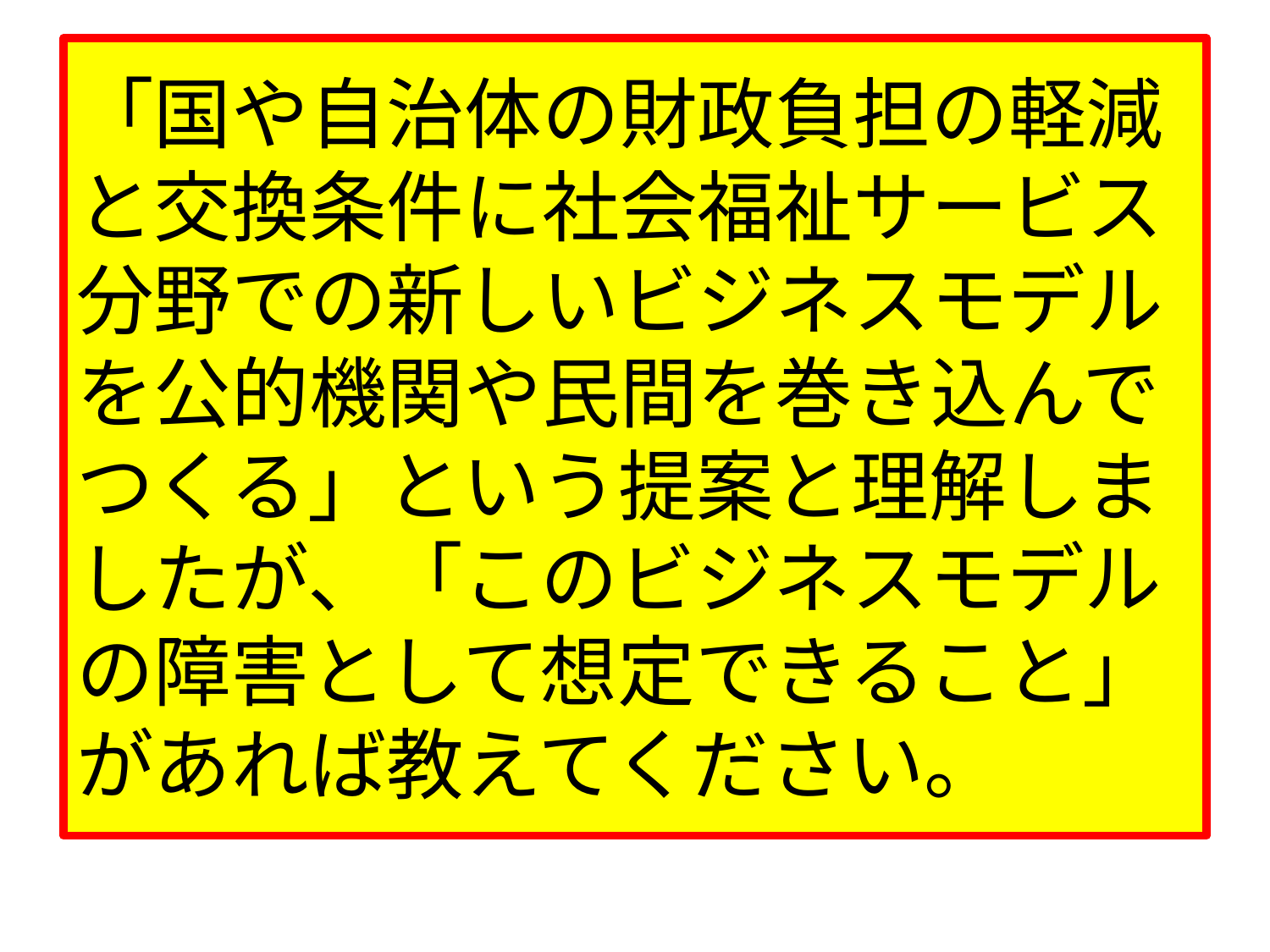

# 「国や自治体の財政負担の軽減と交換条件に社会福祉サービス分野での新しいビジネスモデルを公的機関や民間を巻き込んでつくる」という提案と理解しましたが、「このビジネスモデルの障害として想定できること」があれば教えてください。